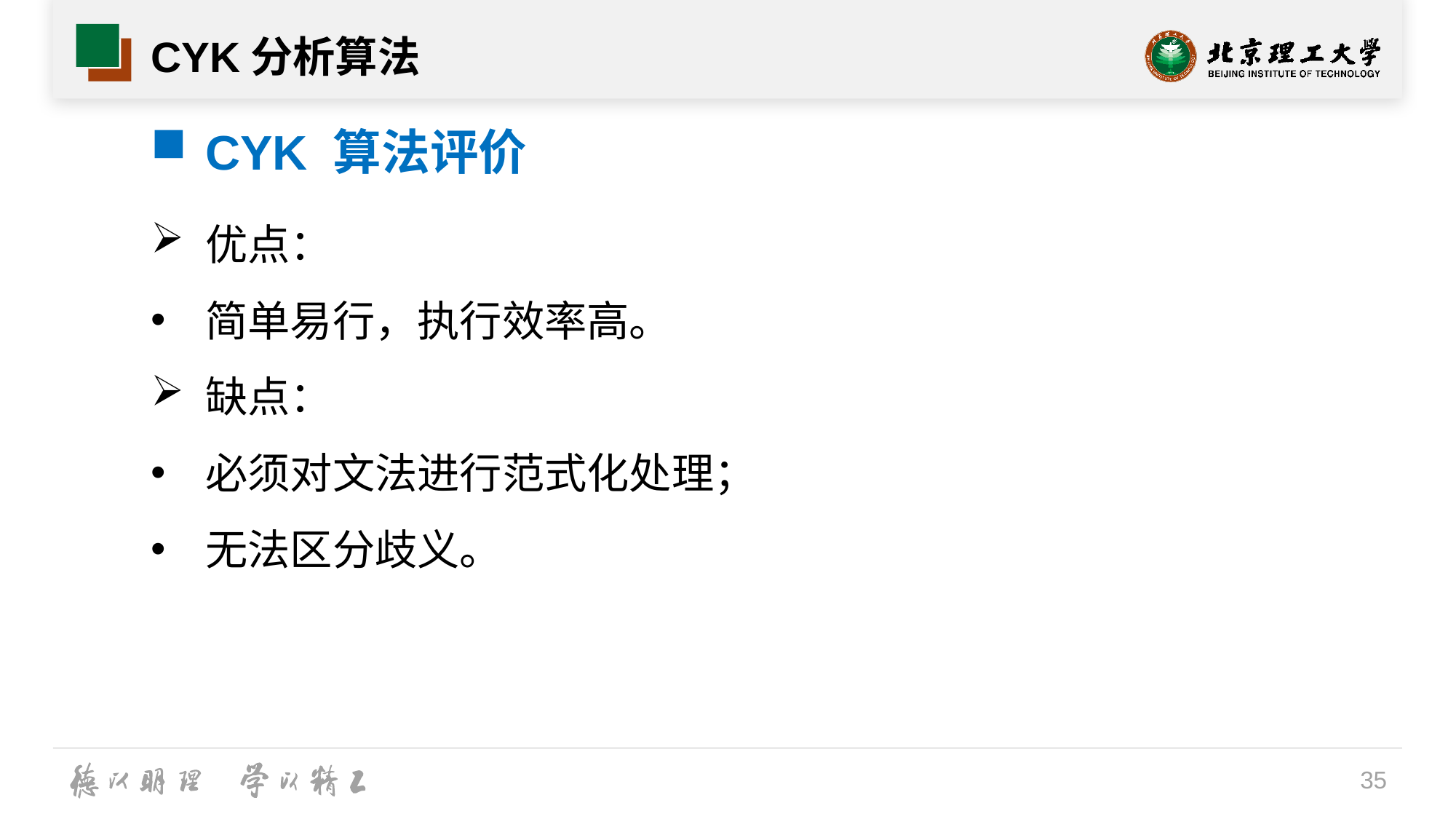

# CYK分析算法
CYK 算法评价
优点：
简单易行，执行效率高。
缺点：
必须对文法进行范式化处理；
无法区分歧义。